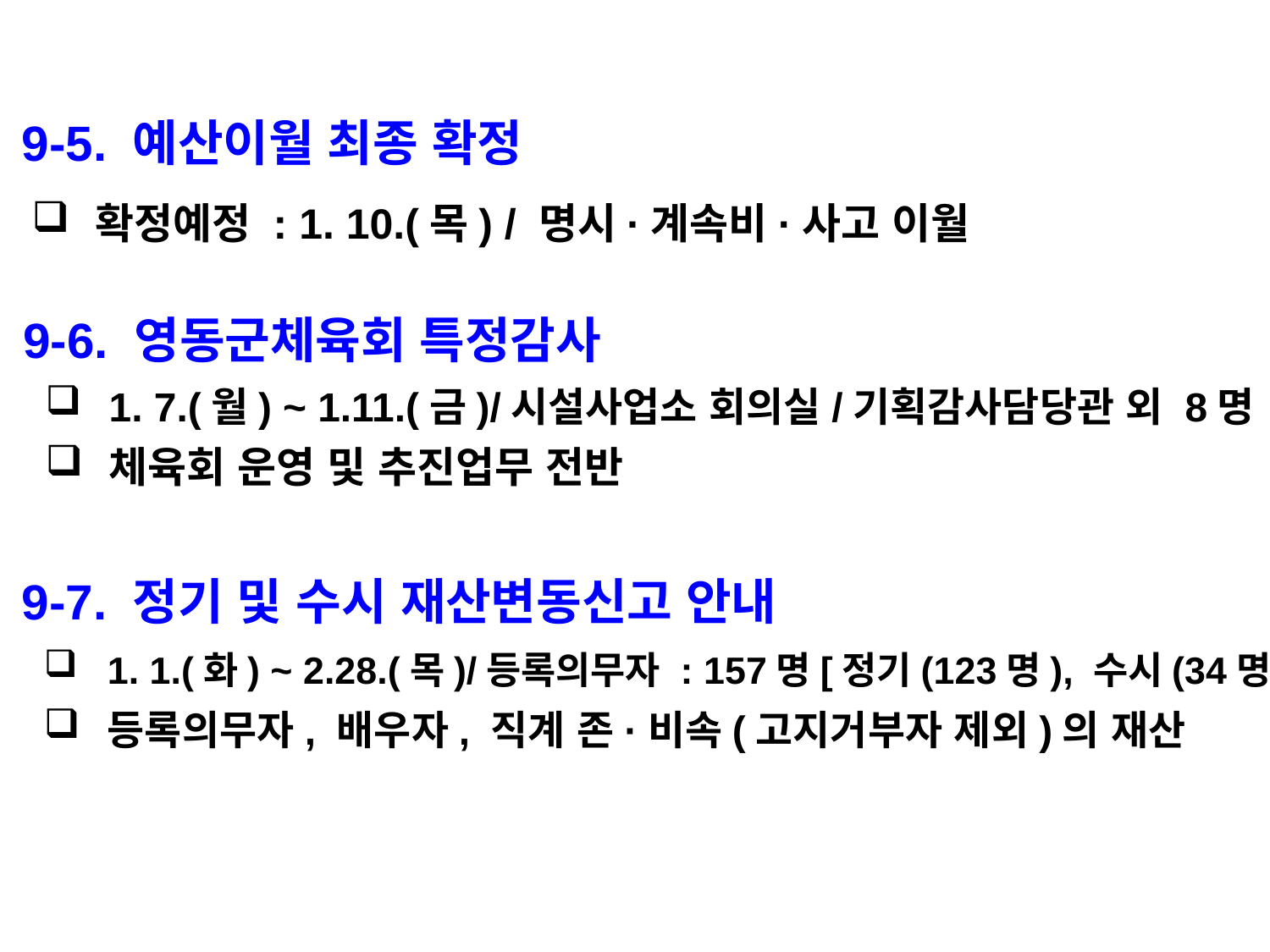

9-5. 예산이월 최종 확정
확정예정 : 1. 10.(목) / 명시·계속비·사고 이월

   9-6. 영동군체육회 특정감사
1. 7.(월) ~ 1.11.(금)/시설사업소 회의실/기획감사담당관 외 8명
체육회 운영 및 추진업무 전반

   9-7. 정기 및 수시 재산변동신고 안내
1. 1.(화) ~ 2.28.(목)/등록의무자 : 157명[정기(123명), 수시(34명)]
등록의무자, 배우자, 직계 존·비속(고지거부자 제외)의 재산